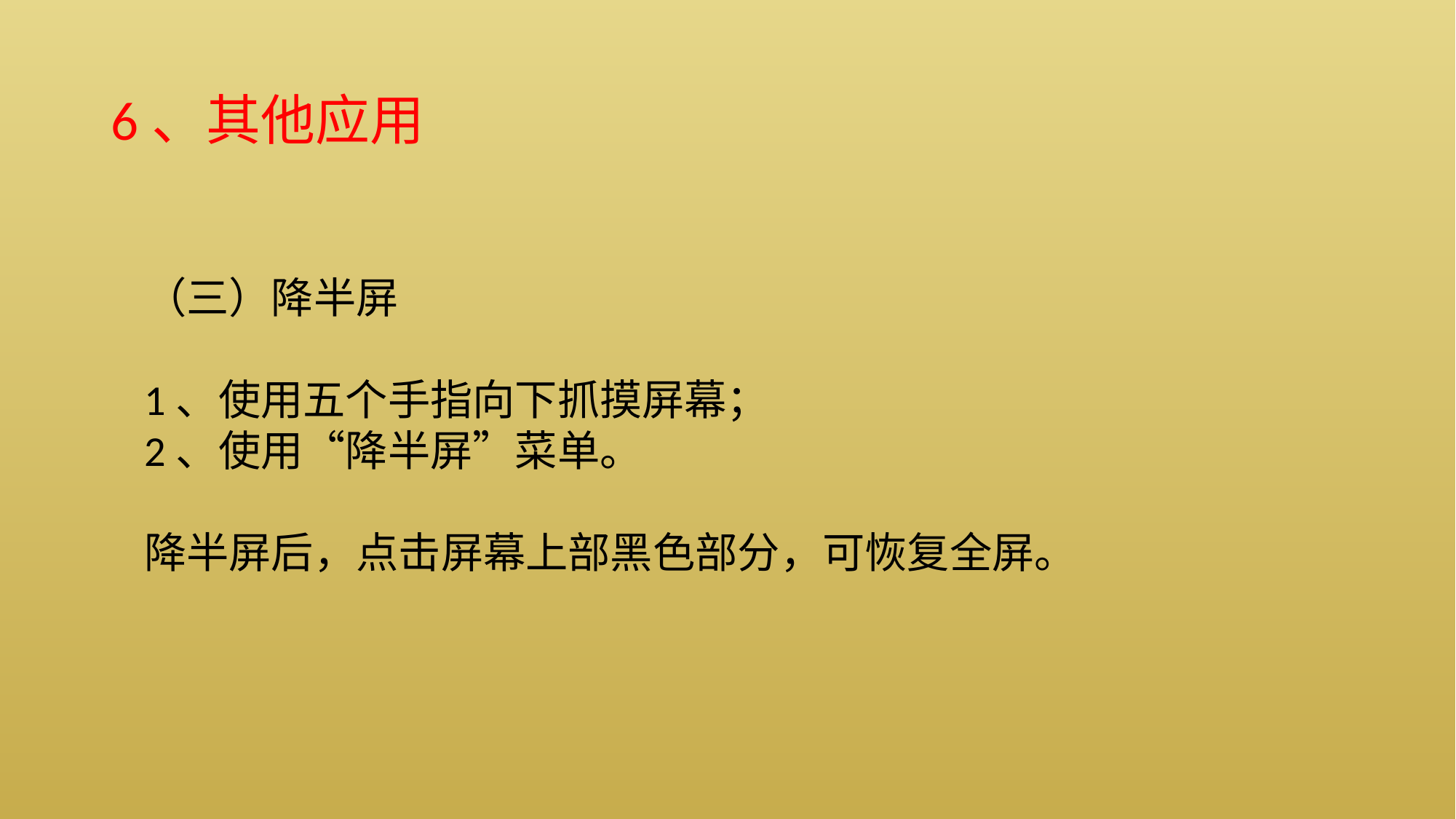

# 6、其他应用
（三）降半屏

1、使用五个手指向下抓摸屏幕；
2、使用“降半屏”菜单。

降半屏后，点击屏幕上部黑色部分，可恢复全屏。